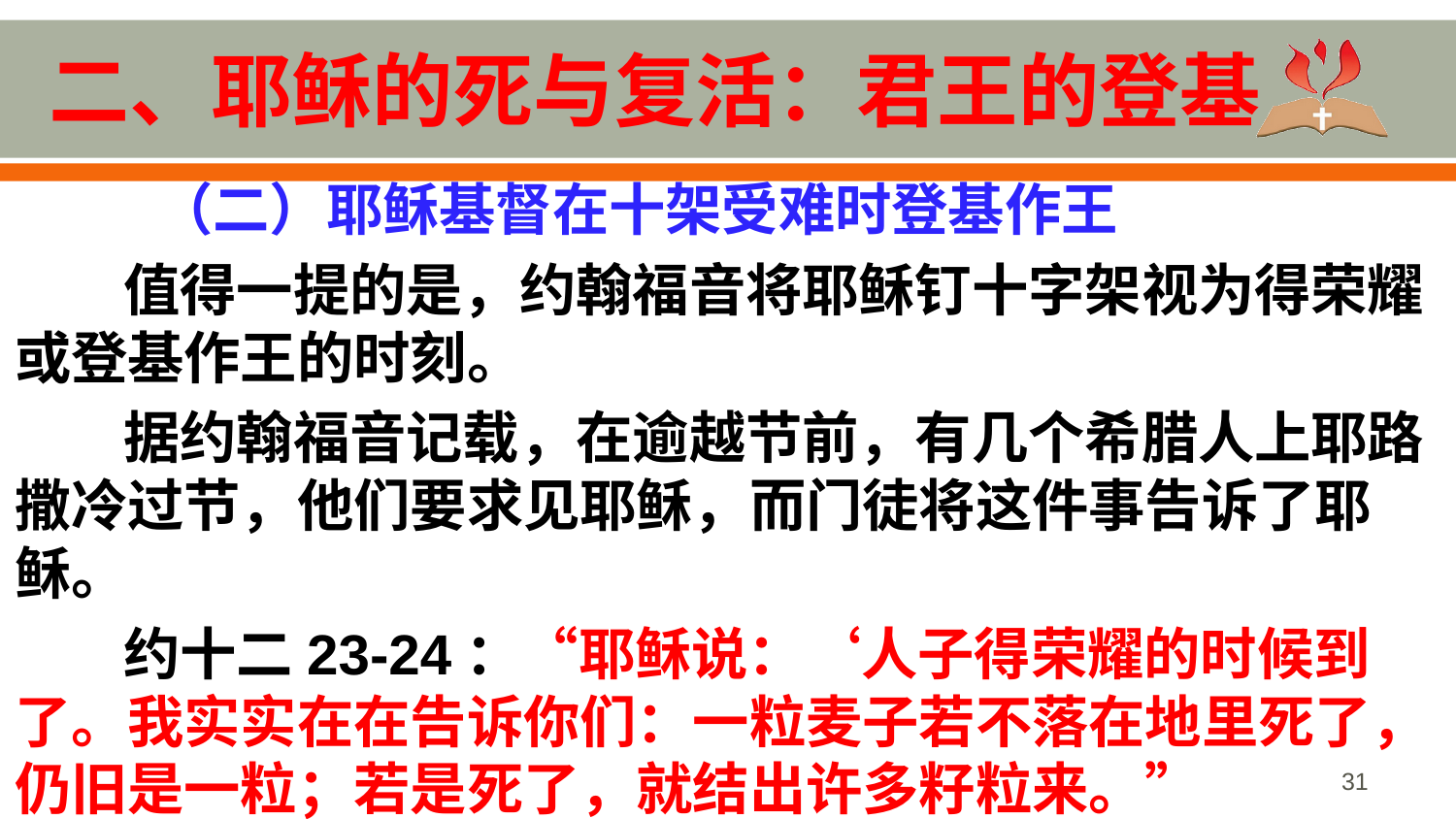

# 二、耶稣的死与复活：君王的登基
          （二）耶稣基督在十架受难时登基作王
值得一提的是，约翰福音将耶稣钉十字架视为得荣耀或登基作王的时刻。
据约翰福音记载，在逾越节前，有几个希腊人上耶路撒冷过节，他们要求见耶稣，而门徒将这件事告诉了耶稣。
约十二23-24：“耶稣说：‘人子得荣耀的时候到了。我实实在在告诉你们：一粒麦子若不落在地里死了，仍旧是一粒；若是死了，就结出许多籽粒来。”

31